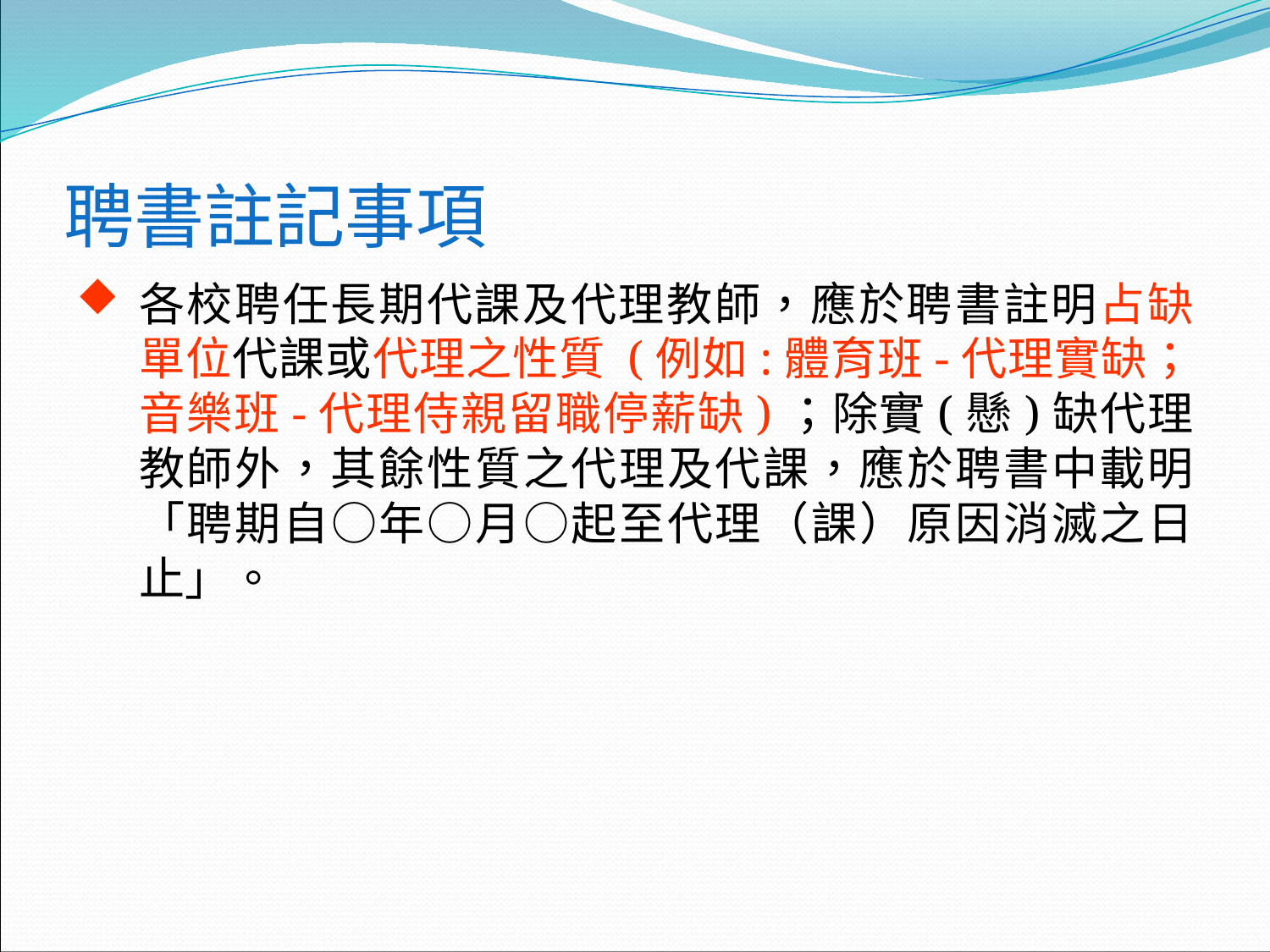

# 聘書註記事項
各校聘任長期代課及代理教師，應於聘書註明占缺單位代課或代理之性質 (例如:體育班-代理實缺；音樂班-代理侍親留職停薪缺)；除實(懸)缺代理教師外，其餘性質之代理及代課，應於聘書中載明「聘期自○年○月○起至代理（課）原因消滅之日止」。